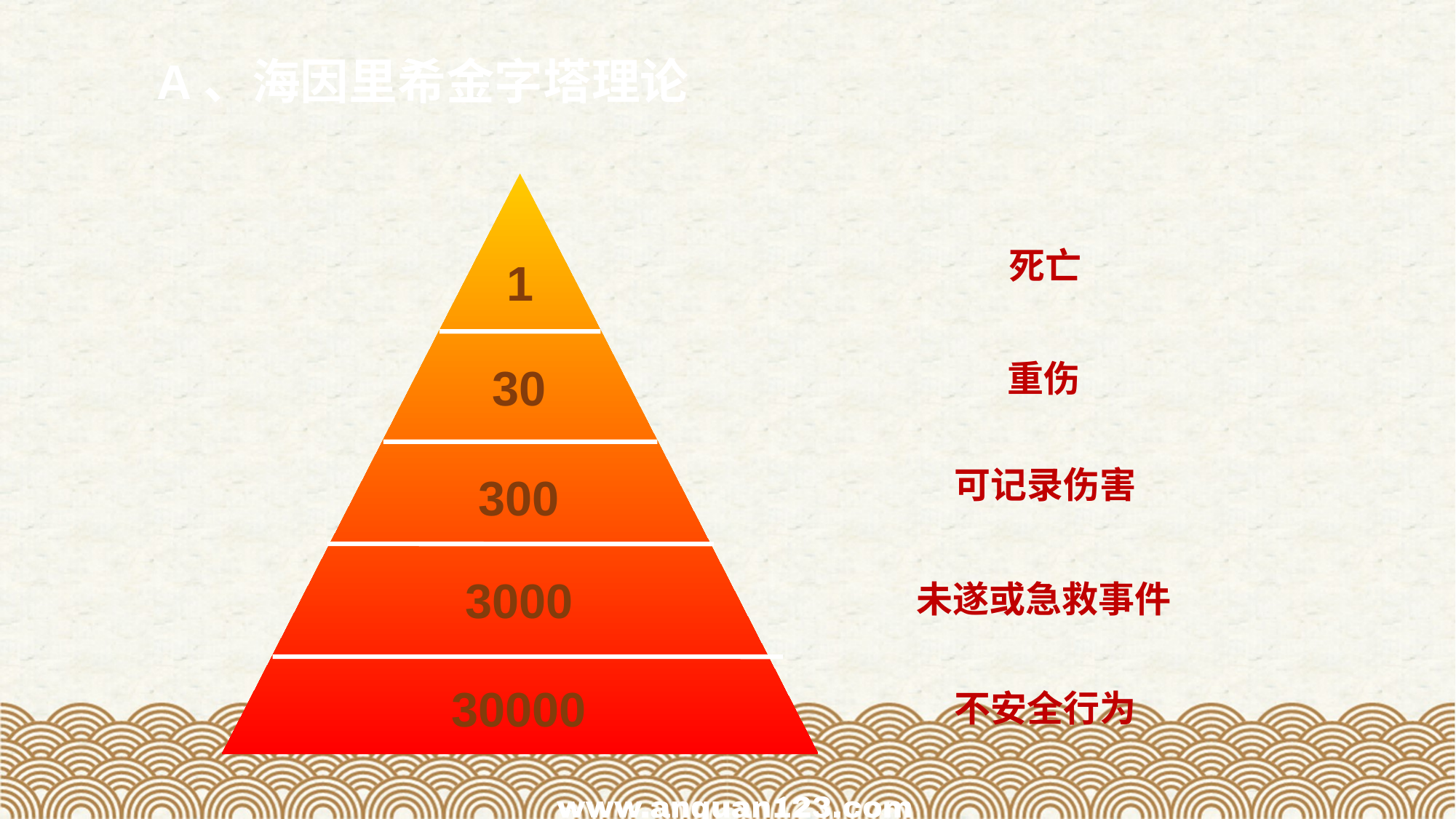

A、海因里希金字塔理论

死亡
1

重伤
30

可记录伤害
300

3000
未遂或急救事件

30000
不安全行为
www.anquan123.com